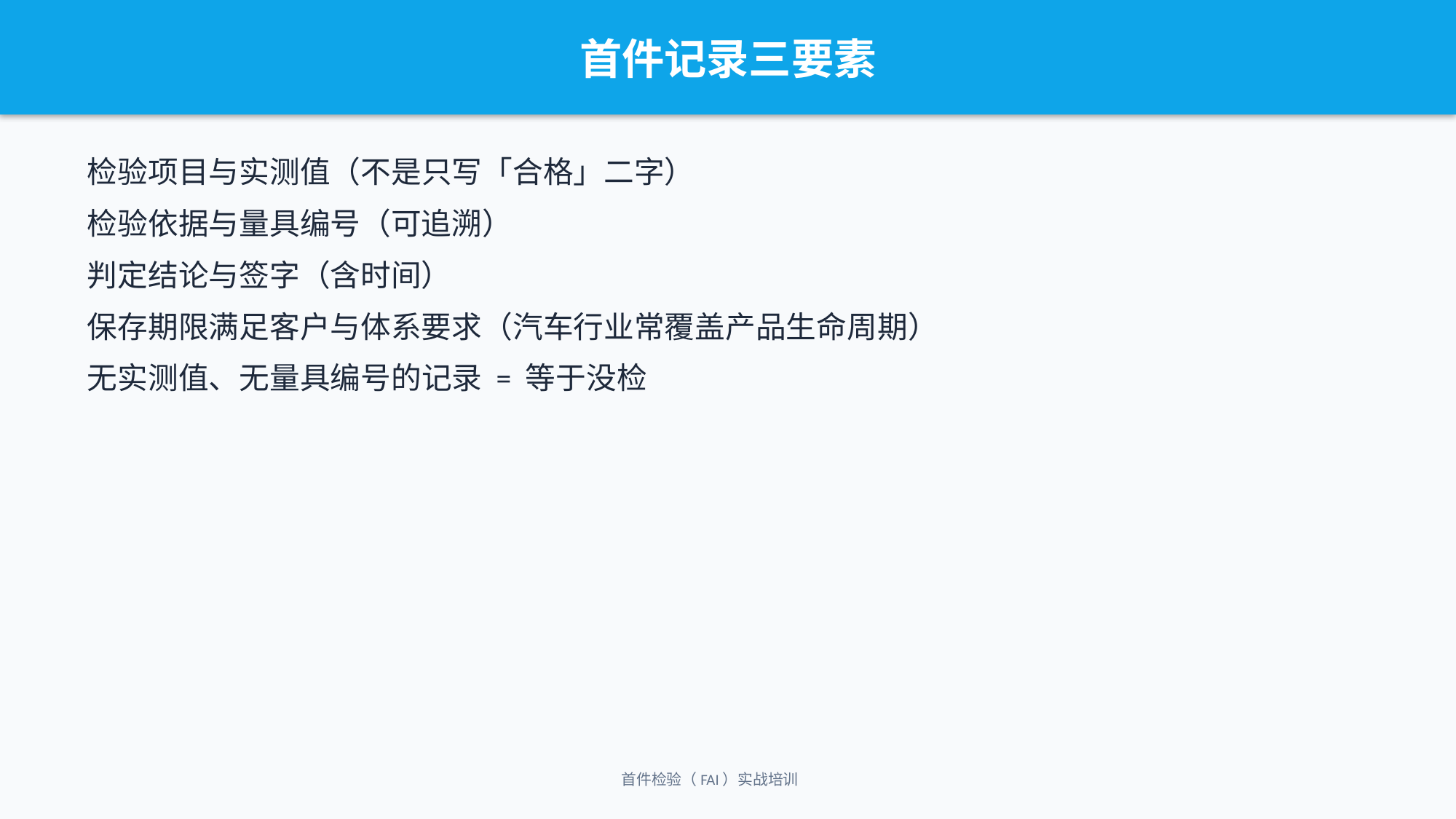

首件记录三要素
检验项目与实测值（不是只写「合格」二字）
检验依据与量具编号（可追溯）
判定结论与签字（含时间）
保存期限满足客户与体系要求（汽车行业常覆盖产品生命周期）
无实测值、无量具编号的记录 = 等于没检
首件检验（FAI）实战培训